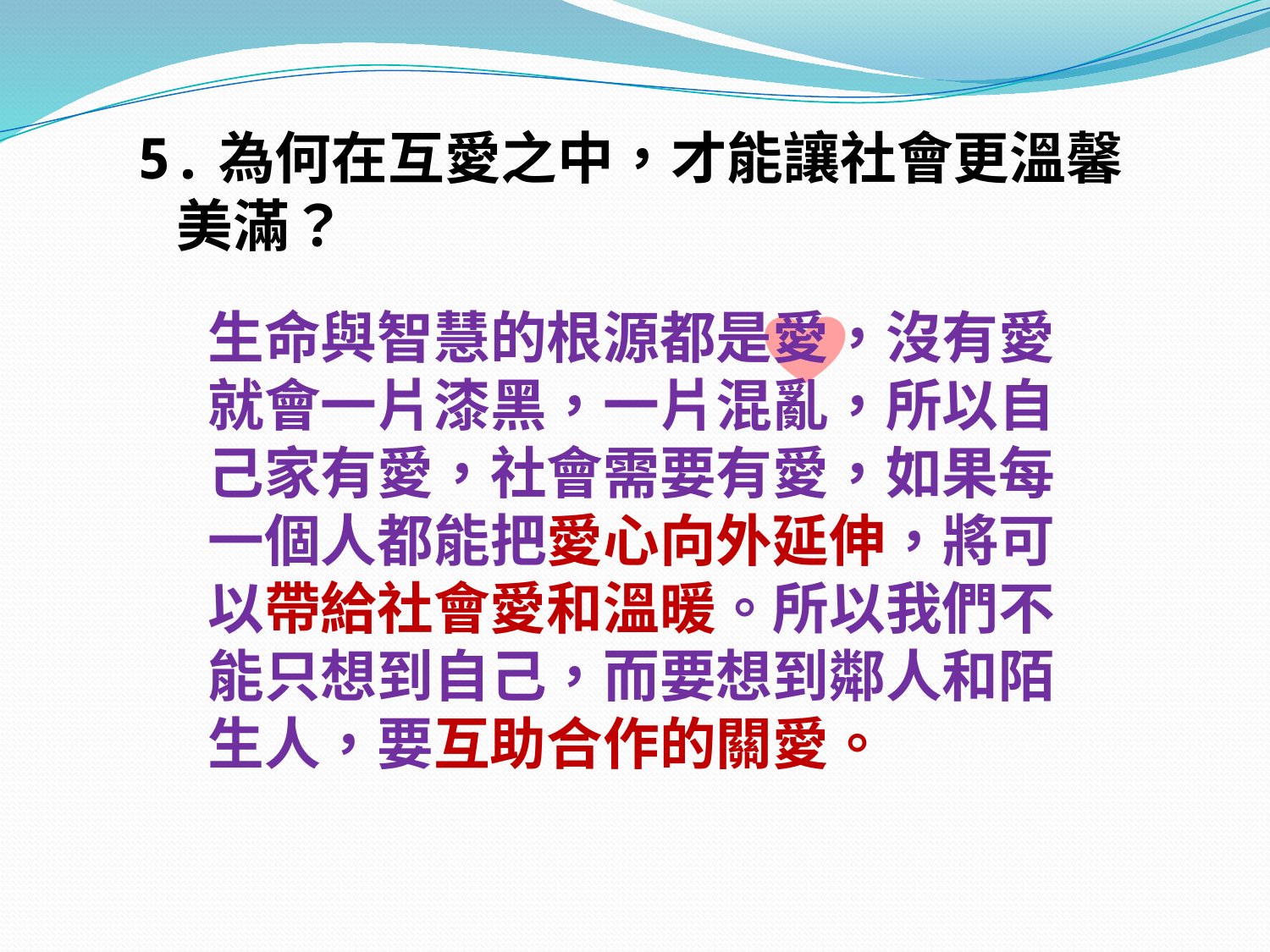

5.為何在互愛之中，才能讓社會更溫馨
  美滿？
生命與智慧的根源都是愛，沒有愛就會一片漆黑，一片混亂，所以自己家有愛，社會需要有愛，如果每一個人都能把愛心向外延伸，將可以帶給社會愛和溫暖。所以我們不能只想到自己，而要想到鄰人和陌生人，要互助合作的關愛。